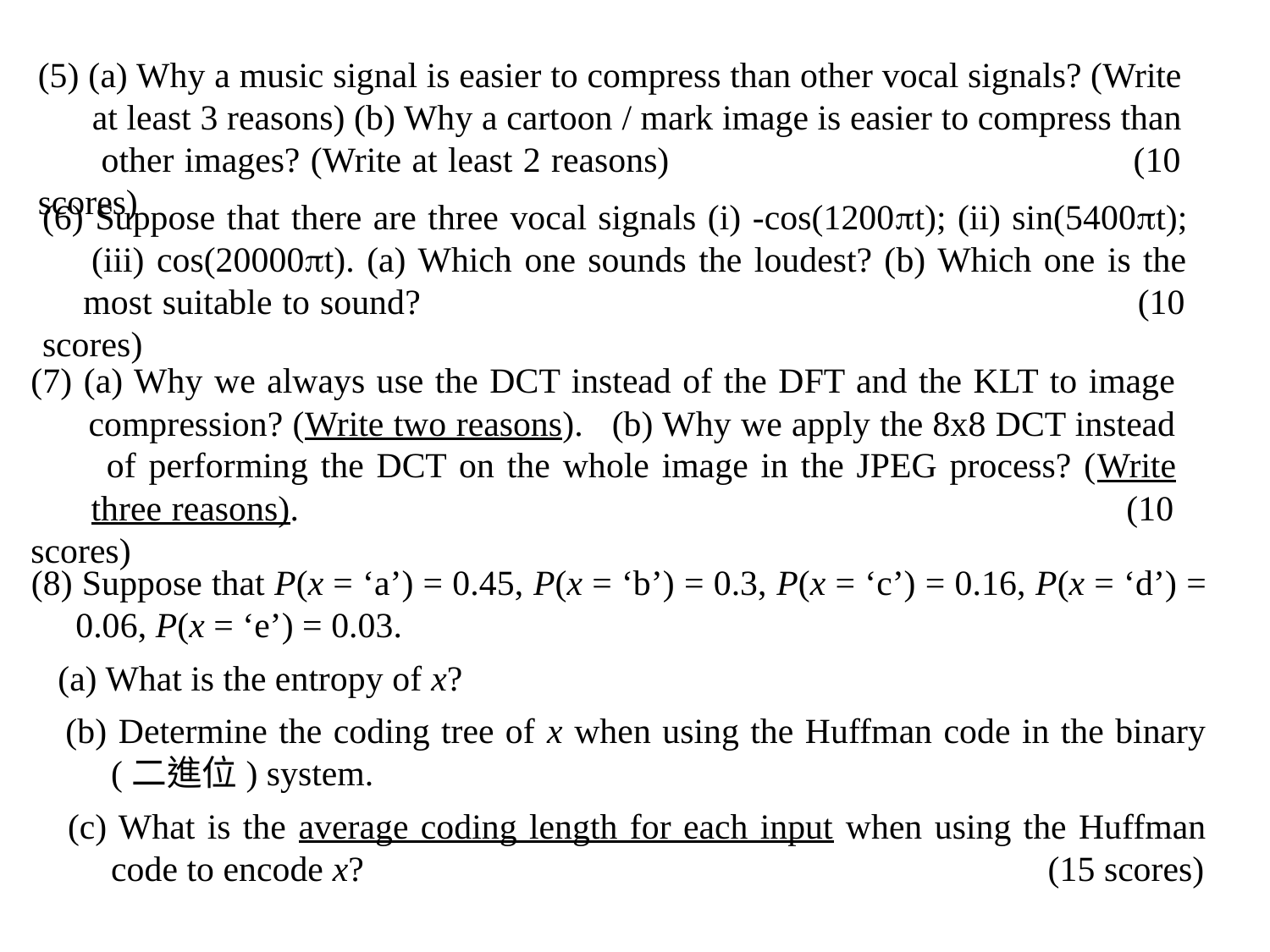

(5) (a) Why a music signal is easier to compress than other vocal signals? (Write
      at least 3 reasons) (b) Why a cartoon / mark image is easier to compress than
      other images? (Write at least 2 reasons)                                            (10 scores)
(6) Suppose that there are three vocal signals (i) -cos(1200πt); (ii) sin(5400πt);
    (iii) cos(20000πt). (a) Which one sounds the loudest? (b) Which one is the
    most suitable to sound?                                                                      (10 scores)
(7) (a) Why we always use the DCT instead of the DFT and the KLT to image
      compression? (Write two reasons).   (b) Why we apply the 8x8 DCT instead
      of performing the DCT on the whole image in the JPEG process? (Write
      three reasons).                                                                                   (10 scores)
(8) Suppose that P(x = ‘a’) = 0.45, P(x = ‘b’) = 0.3, P(x = ‘c’) = 0.16, P(x = ‘d’) =
     0.06, P(x = ‘e’) = 0.03.
   (a) What is the entropy of x?
   (b) Determine the coding tree of x when using the Huffman code in the binary
         (二進位) system.
   (c) What is the average coding length for each input when using the Huffman
         code to encode x?                                                                             (15 scores)